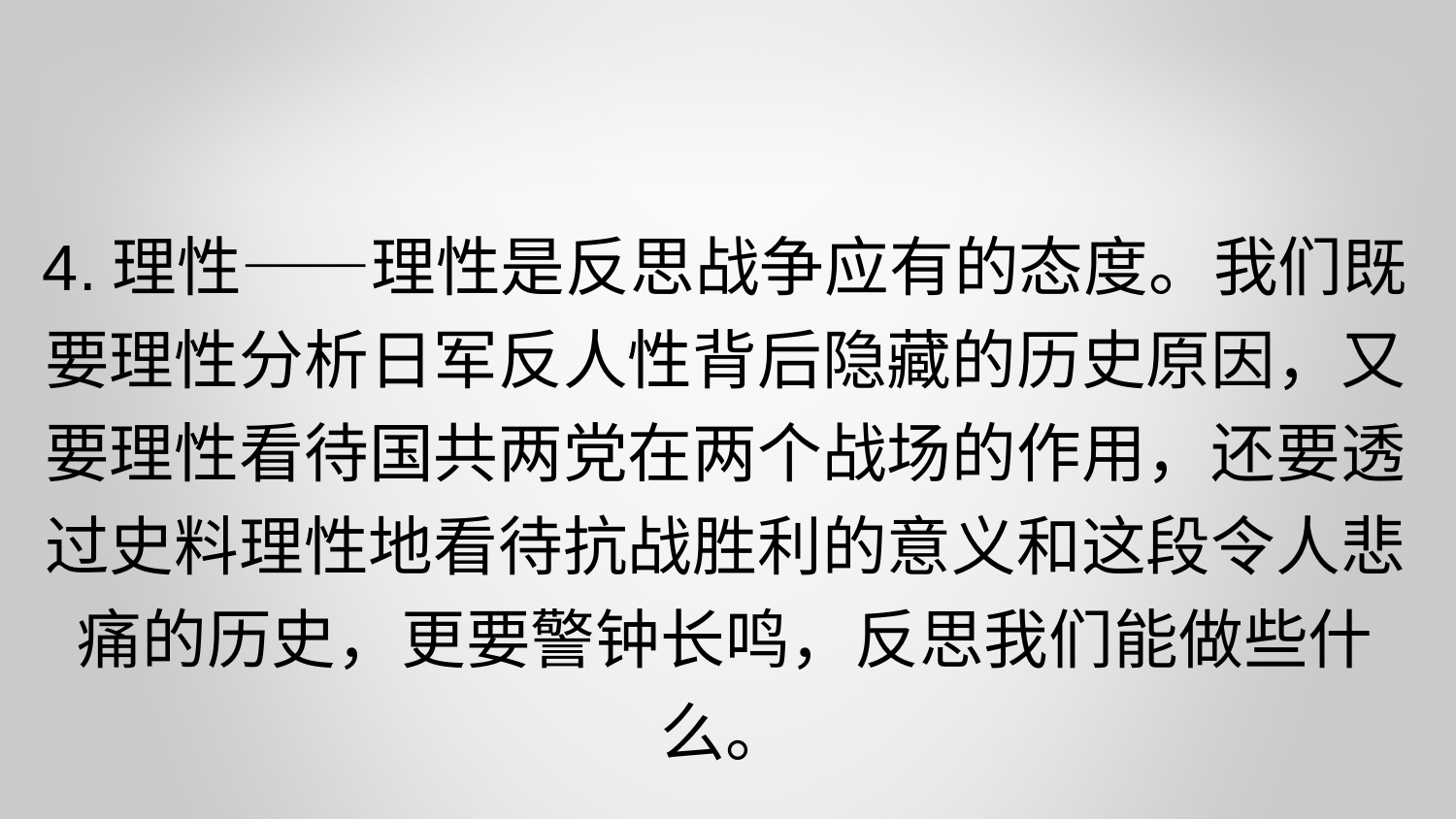

4.理性——理性是反思战争应有的态度。我们既要理性分析日军反人性背后隐藏的历史原因，又要理性看待国共两党在两个战场的作用，还要透过史料理性地看待抗战胜利的意义和这段令人悲痛的历史，更要警钟长鸣，反思我们能做些什么。